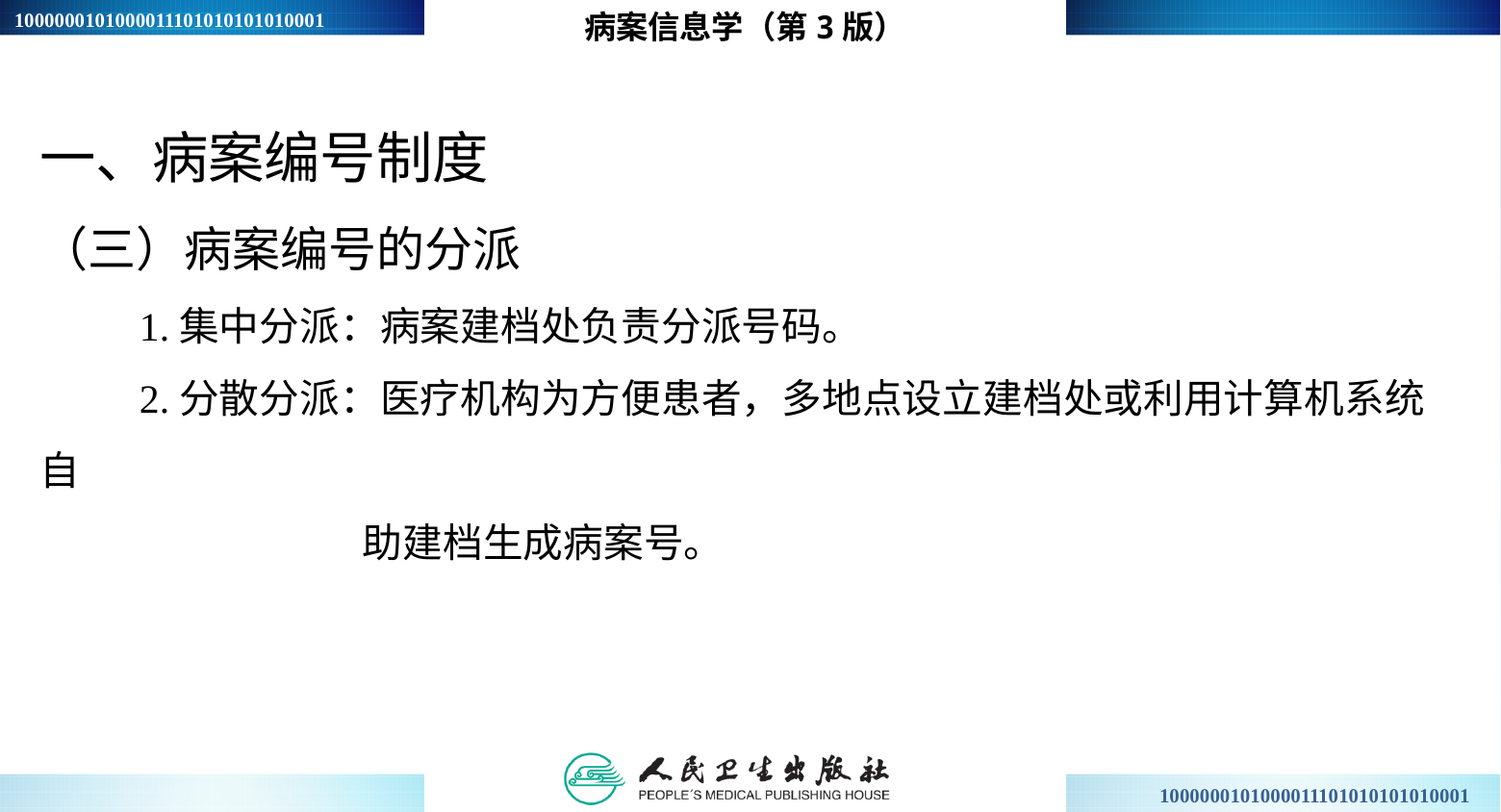

病案信息学（第3版）
一、病案编号制度
（三）病案编号的分派
1.集中分派：病案建档处负责分派号码。
2.分散分派：医疗机构为方便患者，多地点设立建档处或利用计算机系统自
                        助建档生成病案号。